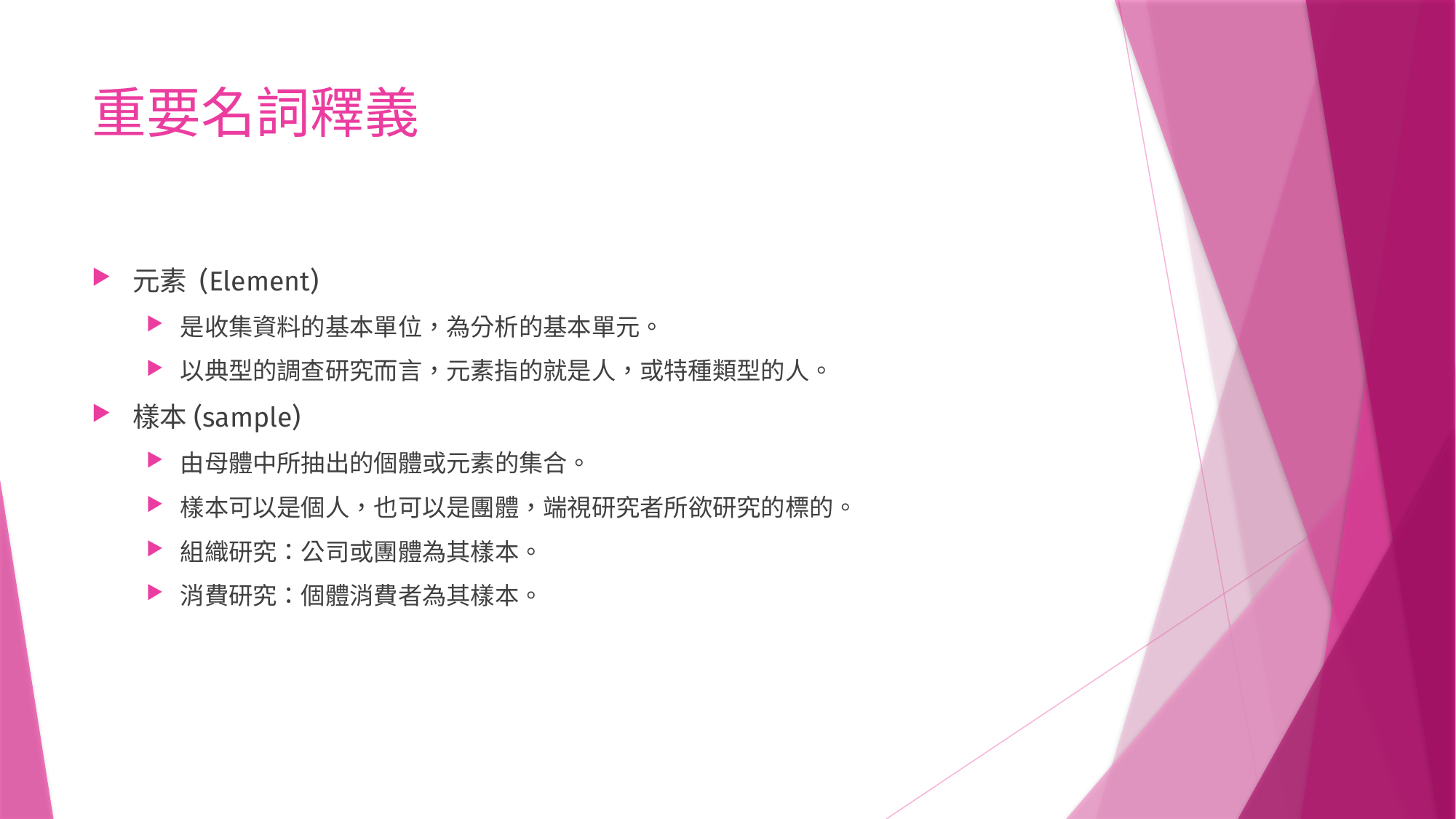

# 重要名詞釋義
元素 (Element)
是收集資料的基本單位，為分析的基本單元。
以典型的調查研究而言，元素指的就是人，或特種類型的人。
樣本(sample)
由母體中所抽出的個體或元素的集合。
樣本可以是個人，也可以是團體，端視研究者所欲研究的標的。
組織研究：公司或團體為其樣本。
消費研究：個體消費者為其樣本。